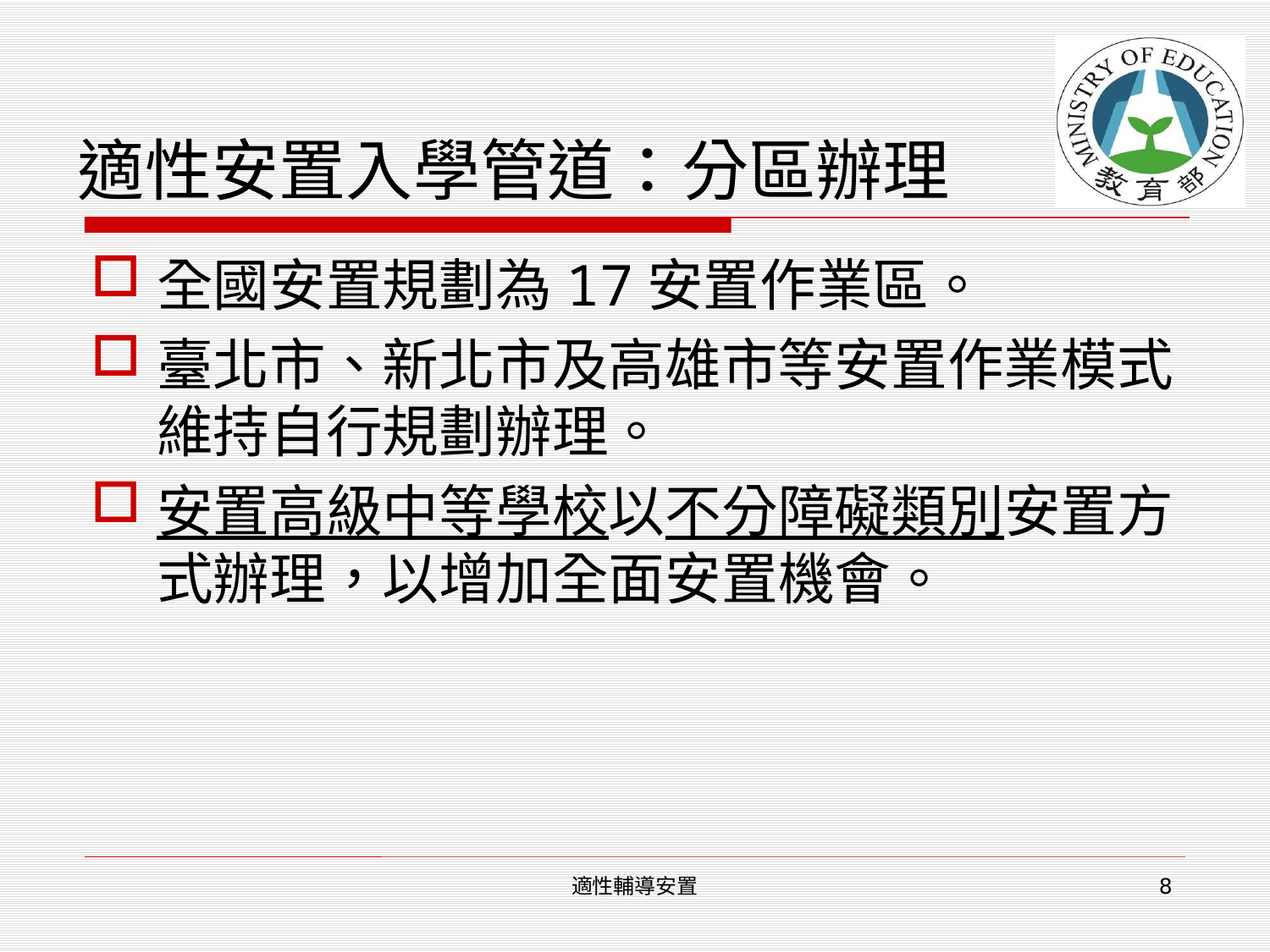

# 適性安置入學管道：分區辦理
全國安置規劃為17安置作業區。
臺北市、新北市及高雄市等安置作業模式維持自行規劃辦理。
安置高級中等學校以不分障礙類別安置方式辦理，以增加全面安置機會。

適性輔導安置
8